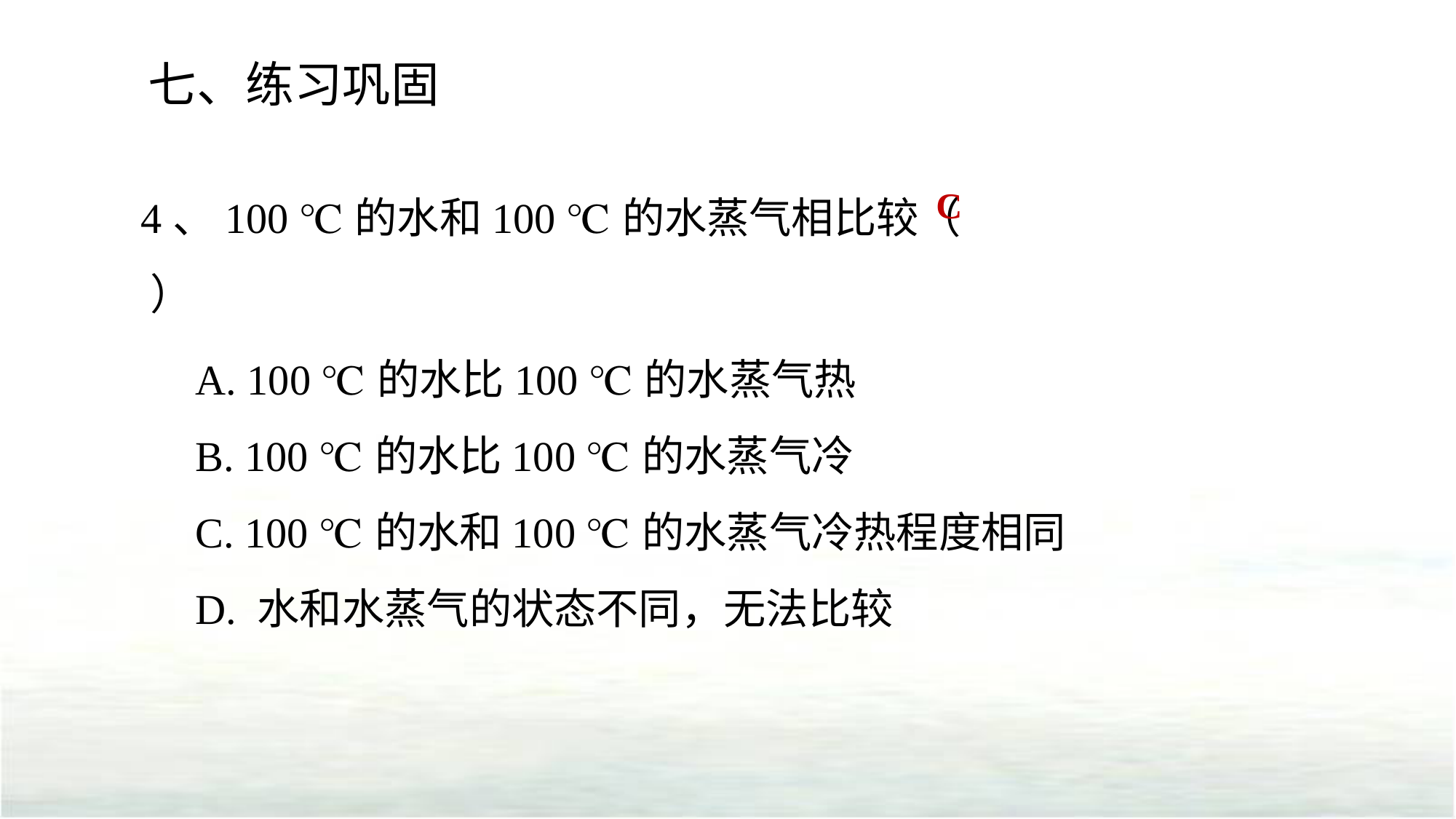

七、练习巩固
4、100 ℃的水和100 ℃的水蒸气相比较（        ）
A. 100 ℃的水比100 ℃的水蒸气热
B. 100 ℃的水比100 ℃的水蒸气冷
C. 100 ℃的水和100 ℃的水蒸气冷热程度相同
D. 水和水蒸气的状态不同，无法比较
C